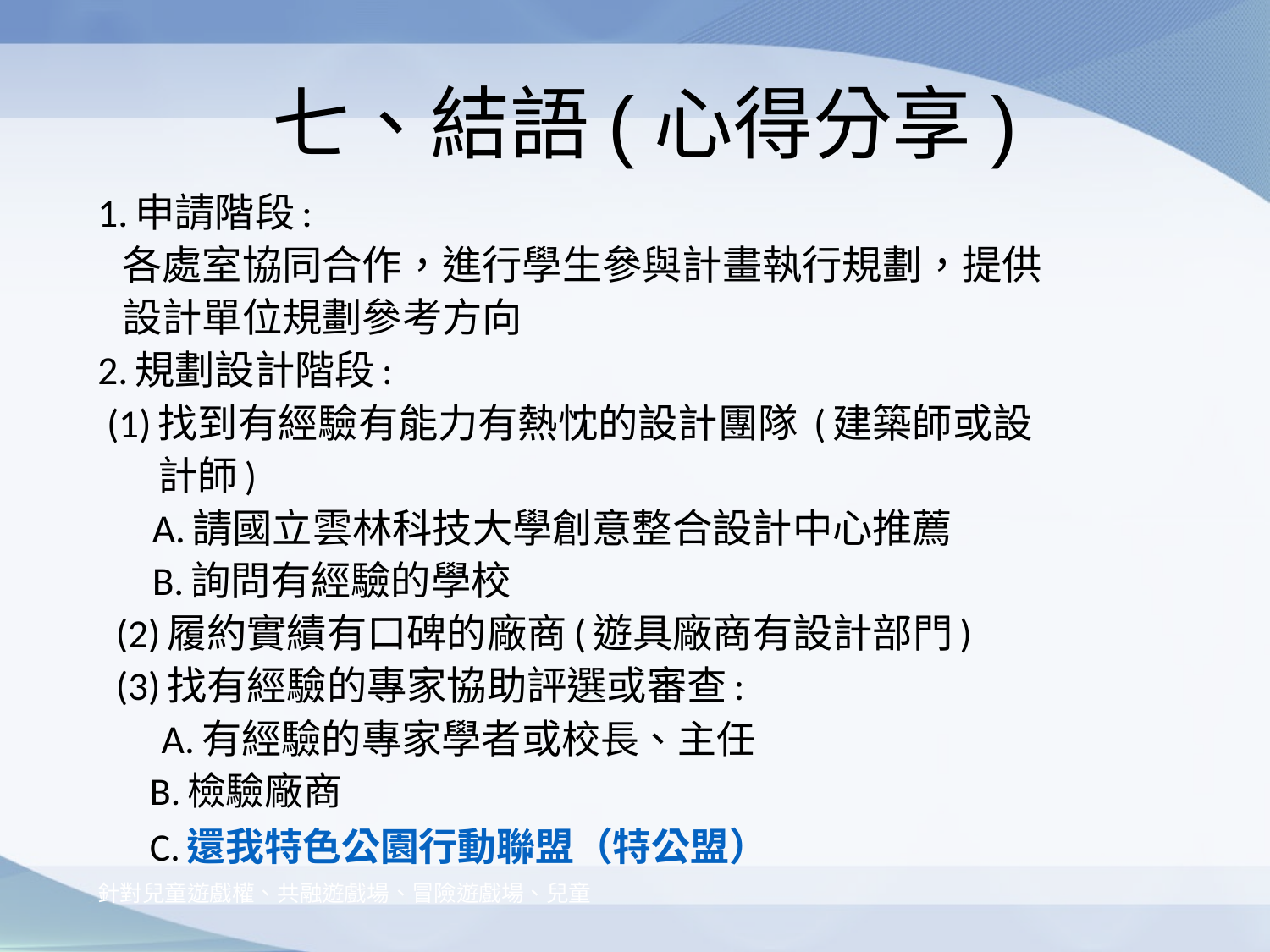

# 七、結語(心得分享)
1.申請階段:
  各處室協同合作，進行學生參與計畫執行規劃，提供
  設計單位規劃參考方向
2.規劃設計階段:
 (1)找到有經驗有能力有熱忱的設計團隊 (建築師或設
      計師)
      A.請國立雲林科技大學創意整合設計中心推薦
      B.詢問有經驗的學校
  (2)履約實績有口碑的廠商(遊具廠商有設計部門)
  (3)找有經驗的專家協助評選或審查:
       A.有經驗的專家學者或校長、主任
      B.檢驗廠商
      C.還我特色公園行動聯盟（特公盟）
針對兒童遊戲權、共融遊戲場、冒險遊戲場、兒童